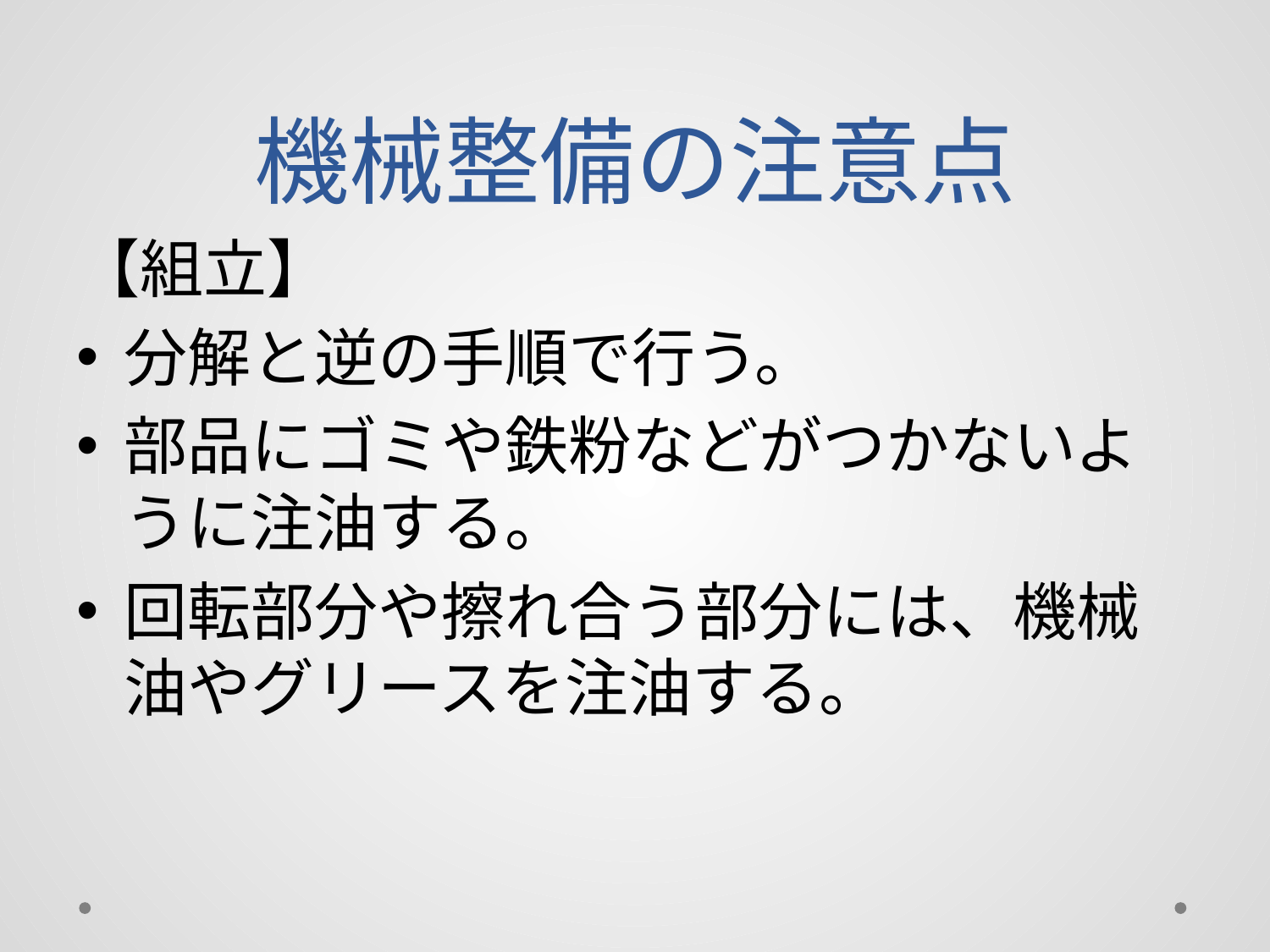

# 機械整備の注意点
【組立】
分解と逆の手順で行う。
部品にゴミや鉄粉などがつかないように注油する。
回転部分や擦れ合う部分には、機械油やグリースを注油する。